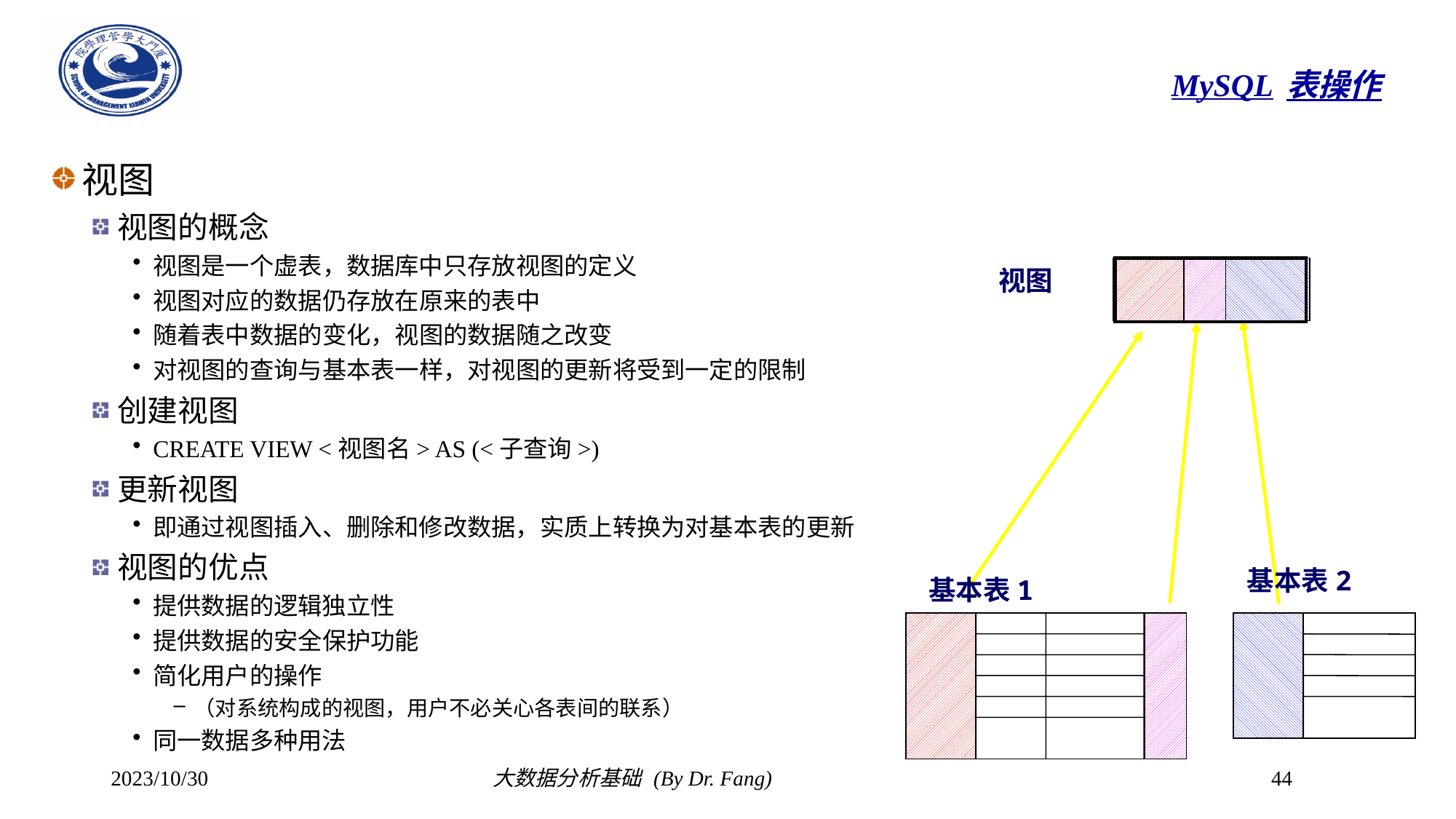

# MySQL表操作
视图
视图的概念
视图是一个虚表，数据库中只存放视图的定义
视图对应的数据仍存放在原来的表中
随着表中数据的变化，视图的数据随之改变
对视图的查询与基本表一样，对视图的更新将受到一定的限制
创建视图
CREATE VIEW <视图名> AS (<子查询>)
更新视图
即通过视图插入、删除和修改数据，实质上转换为对基本表的更新
视图的优点
提供数据的逻辑独立性
提供数据的安全保护功能
简化用户的操作
（对系统构成的视图，用户不必关心各表间的联系）
同一数据多种用法

视图

基本表2

基本表1

2023/10/30
大数据分析基础 (By Dr. Fang)
44